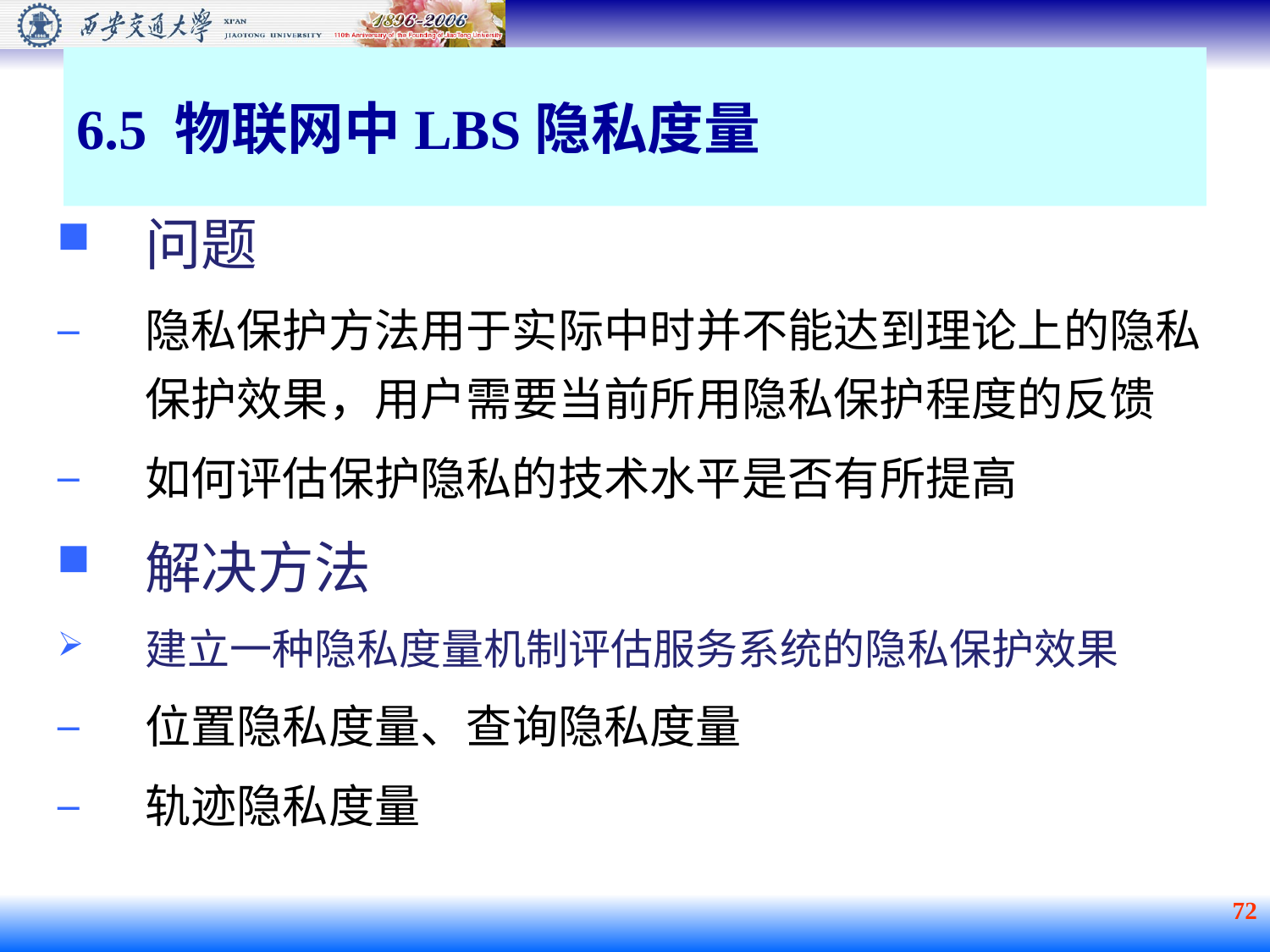

6.5 物联网中LBS隐私度量
问题
隐私保护方法用于实际中时并不能达到理论上的隐私保护效果，用户需要当前所用隐私保护程度的反馈
如何评估保护隐私的技术水平是否有所提高
解决方法
建立一种隐私度量机制评估服务系统的隐私保护效果
位置隐私度量、查询隐私度量
轨迹隐私度量
 72